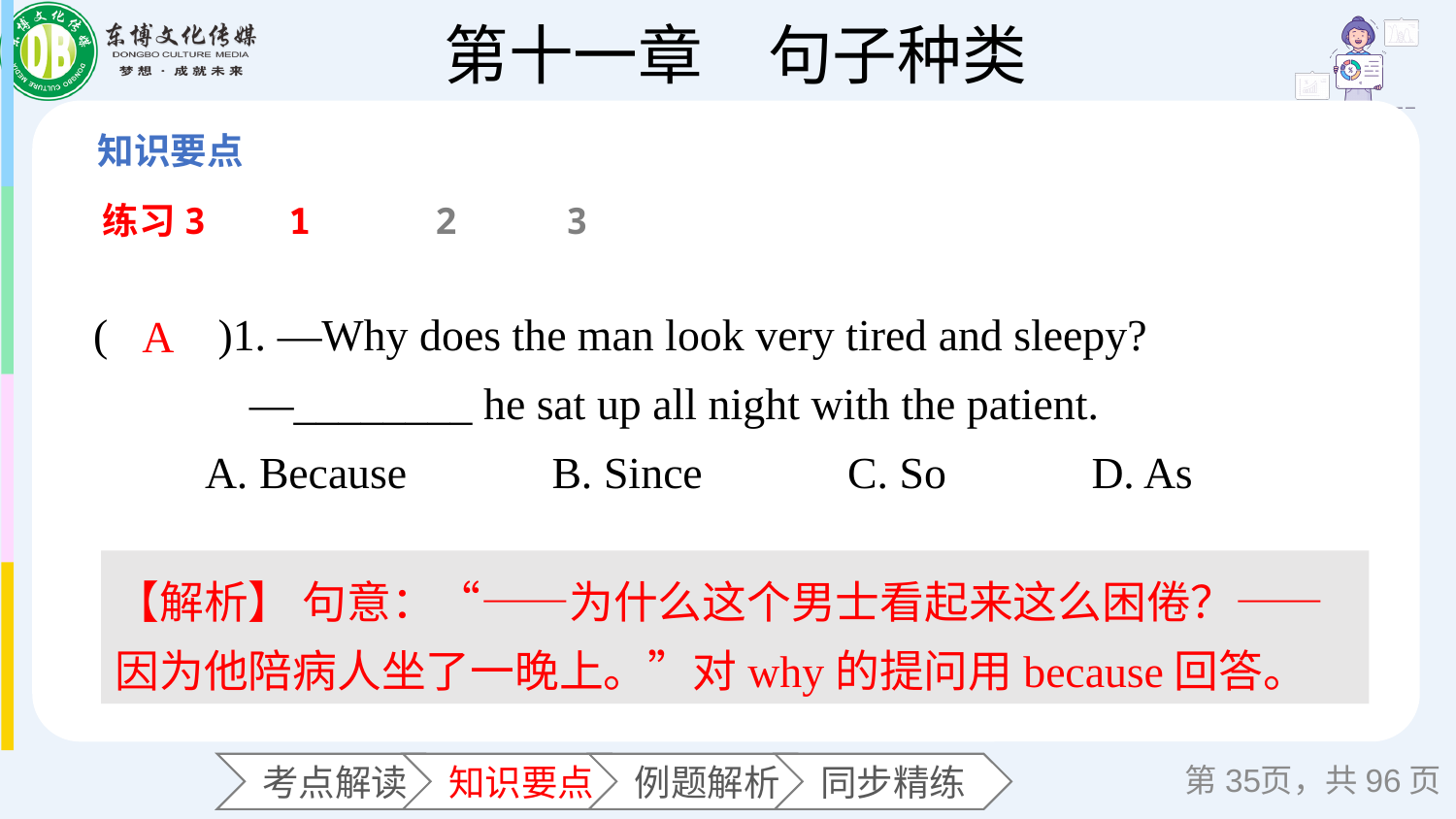

练习3
1
2
3
(　　)1. —Why does the man look very tired and sleepy?
              —________ he sat up all night with the patient.
          A. Because             B. Since             C. So             D. As
A
【解析】 句意：“——为什么这个男士看起来这么困倦？——因为他陪病人坐了一晚上。”对why的提问用because回答。
第35页，共96页